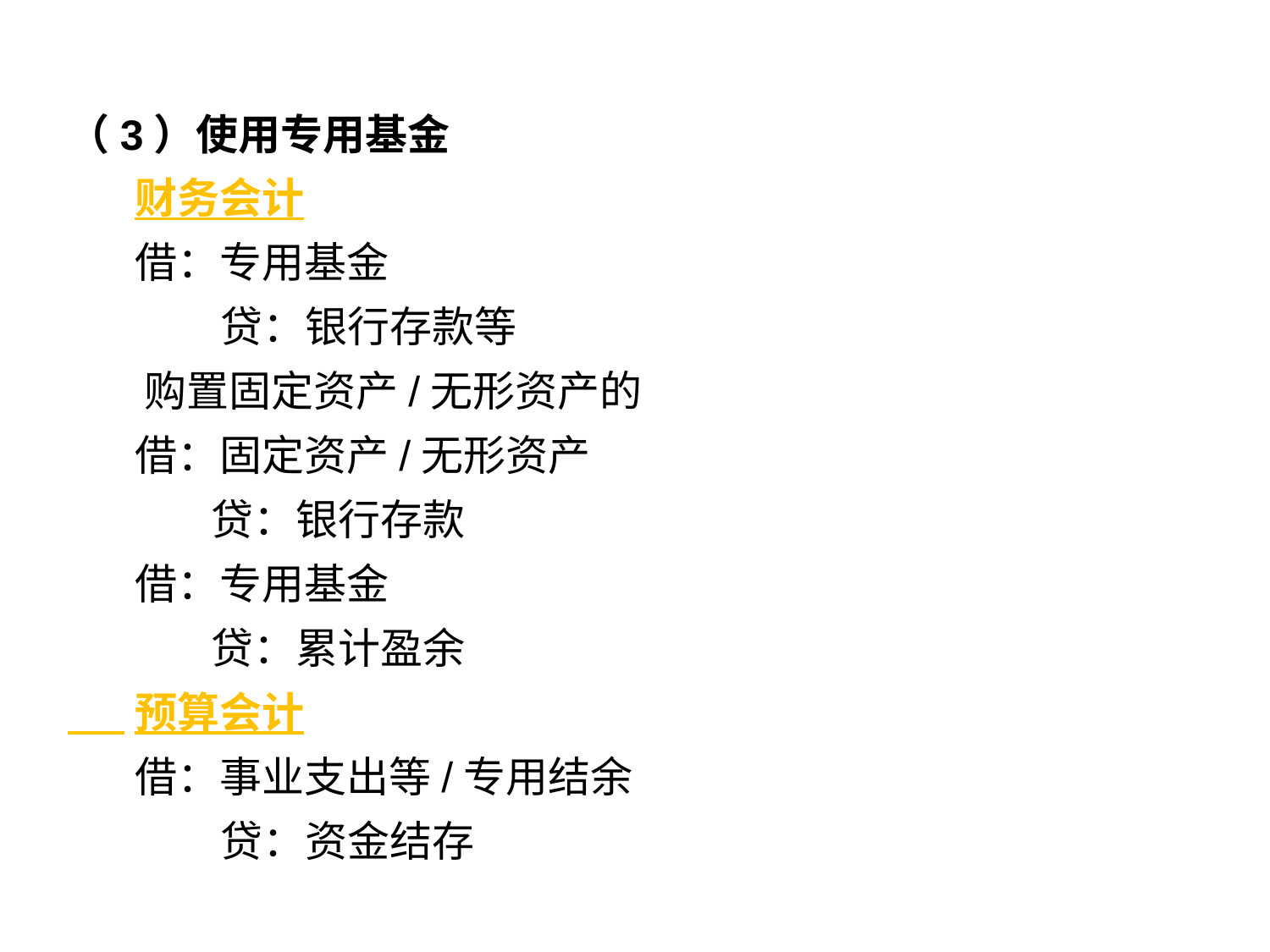

（3）使用专用基金
      财务会计
      借：专用基金
               贷：银行存款等
       购置固定资产/无形资产的
      借：固定资产/无形资产
              贷：银行存款
      借：专用基金
              贷：累计盈余
      预算会计
      借：事业支出等/专用结余
               贷：资金结存

192